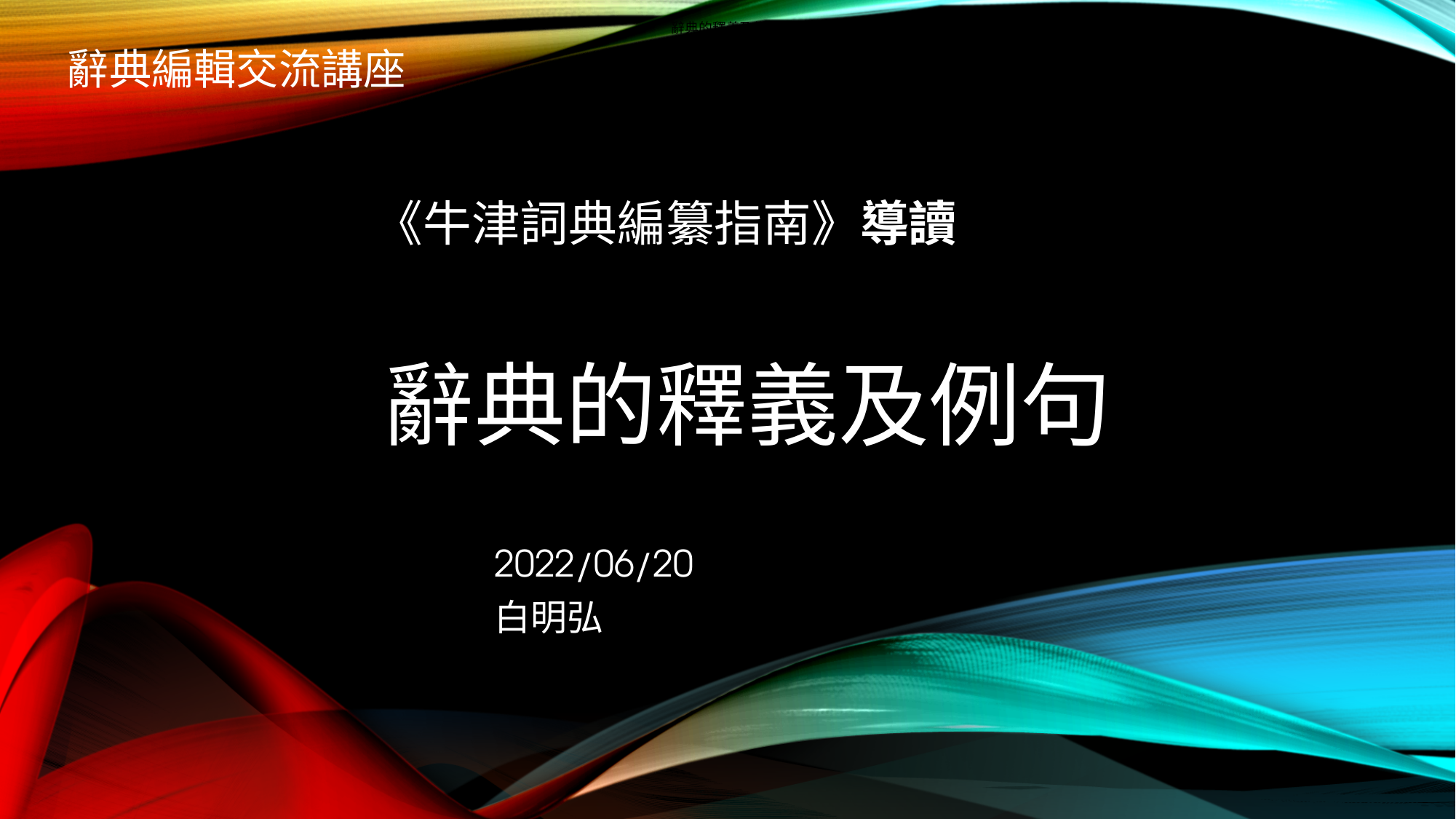

辭典的釋義及例句
辭典編輯交流講座
《牛津詞典編纂指南》導讀
# 辭典的釋義及例句
2022/06/20
白明弘